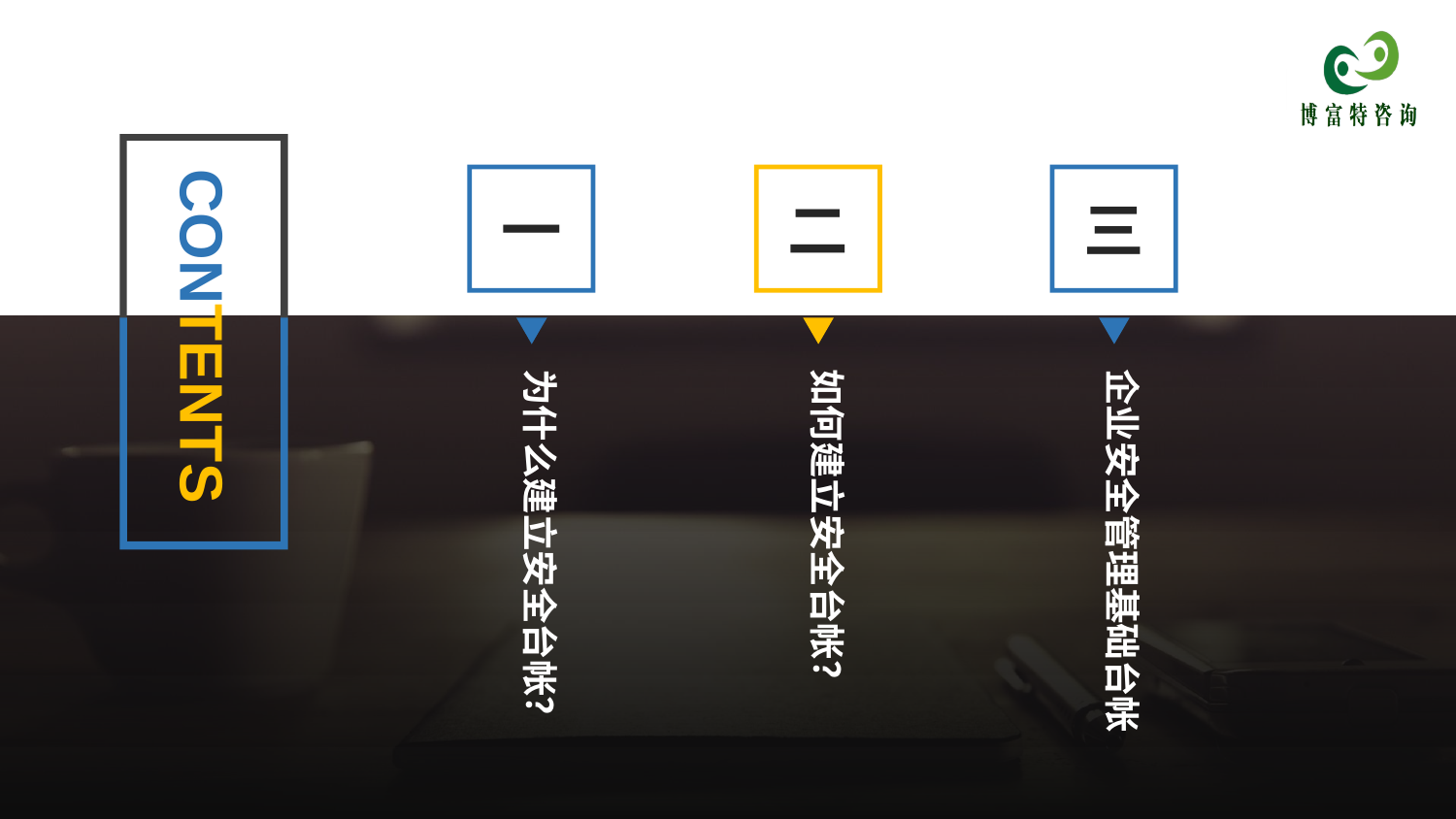

CONTENTS

一
二
三

为什么建立安全台帐？
如何建立安全台帐？
企业安全管理基础台帐